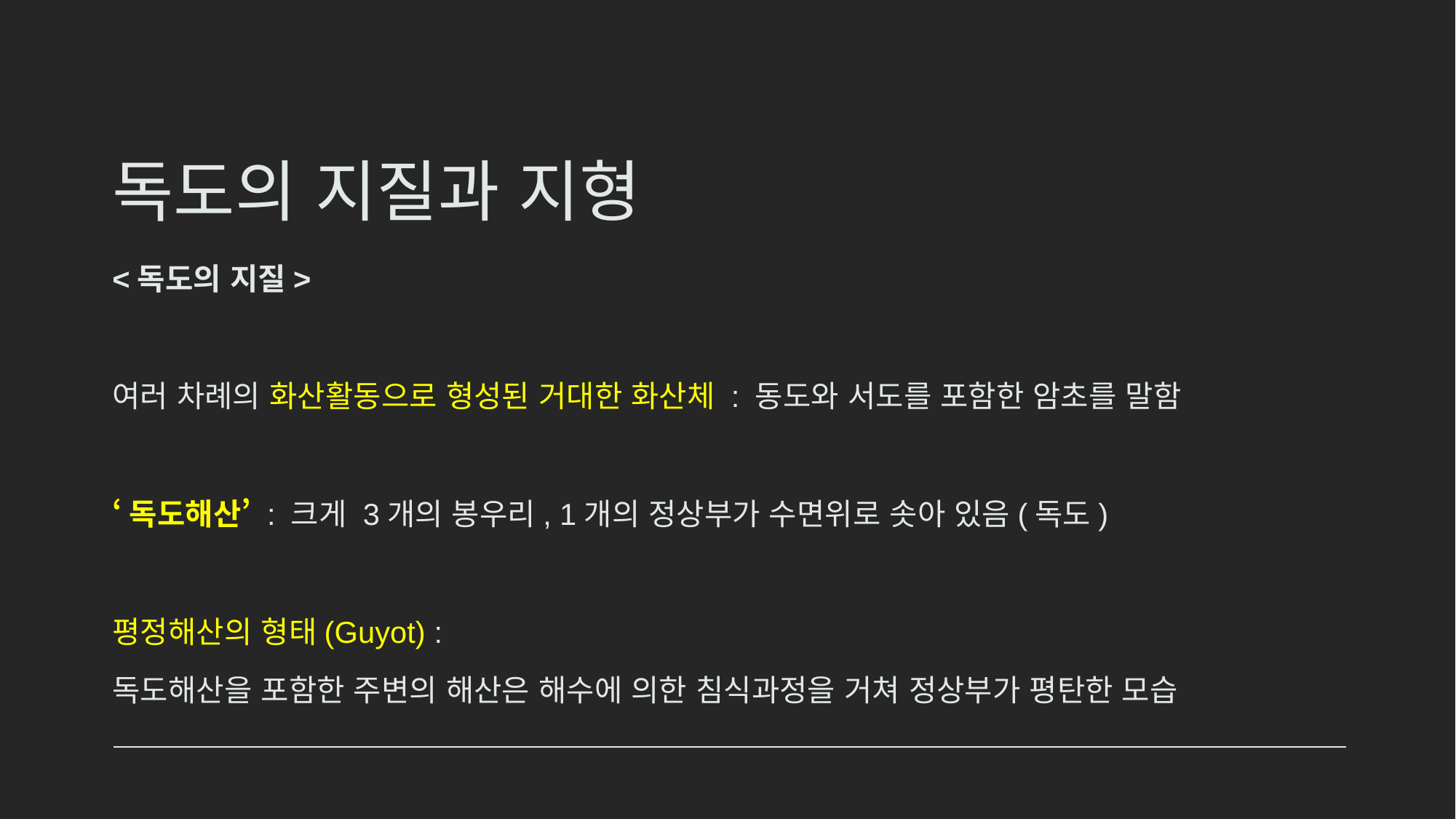

# 독도의 지질과 지형
<독도의 지질>

여러 차례의 화산활동으로 형성된 거대한 화산체 : 동도와 서도를 포함한 암초를 말함

‘독도해산’ : 크게 3개의 봉우리, 1개의 정상부가 수면위로 솟아 있음(독도)

평정해산의 형태(Guyot) :
독도해산을 포함한 주변의 해산은 해수에 의한 침식과정을 거쳐 정상부가 평탄한 모습